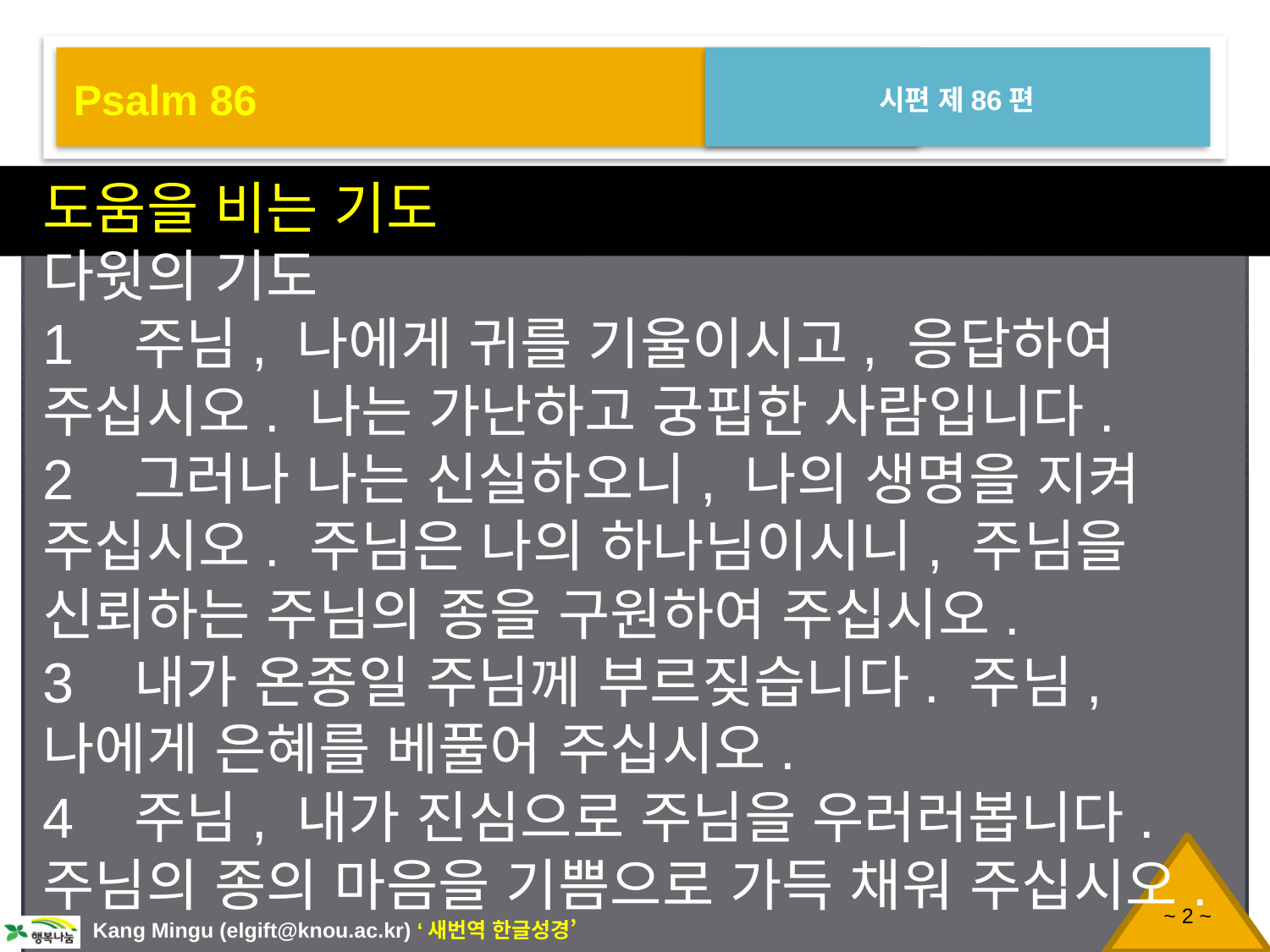

Psalm 86
시편 제86편
도움을 비는 기도
다윗의 기도
1   주님, 나에게 귀를 기울이시고, 응답하여 주십시오. 나는 가난하고 궁핍한 사람입니다.
2   그러나 나는 신실하오니, 나의 생명을 지켜 주십시오. 주님은 나의 하나님이시니, 주님을 신뢰하는 주님의 종을 구원하여 주십시오.
3   내가 온종일 주님께 부르짖습니다. 주님, 나에게 은혜를 베풀어 주십시오.
4   주님, 내가 진심으로 주님을 우러러봅니다. 주님의 종의 마음을 기쁨으로 가득 채워 주십시오.